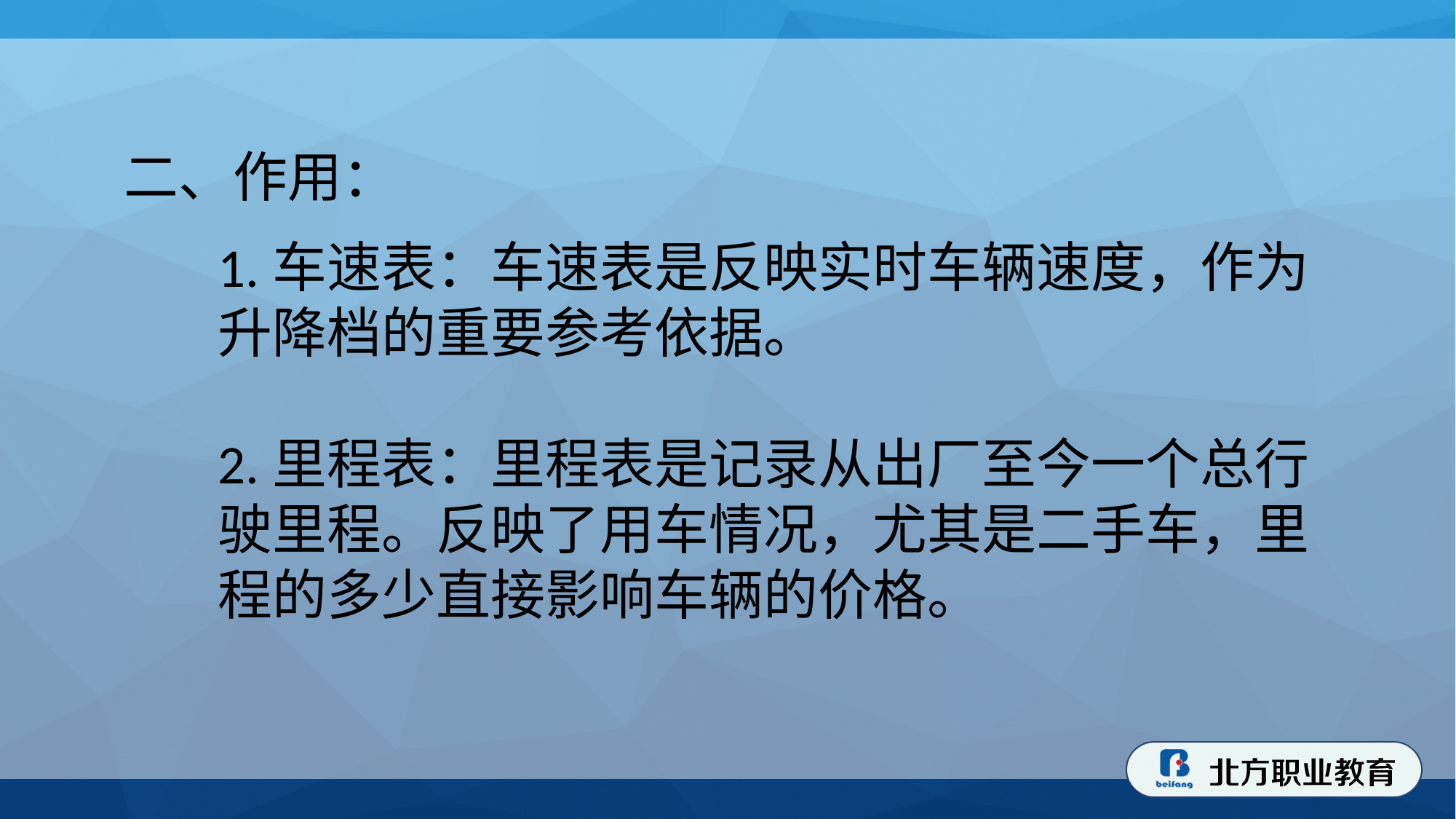

二、作用：
1.车速表：车速表是反映实时车辆速度，作为升降档的重要参考依据。

2.里程表：里程表是记录从出厂至今一个总行驶里程。反映了用车情况，尤其是二手车，里程的多少直接影响车辆的价格。